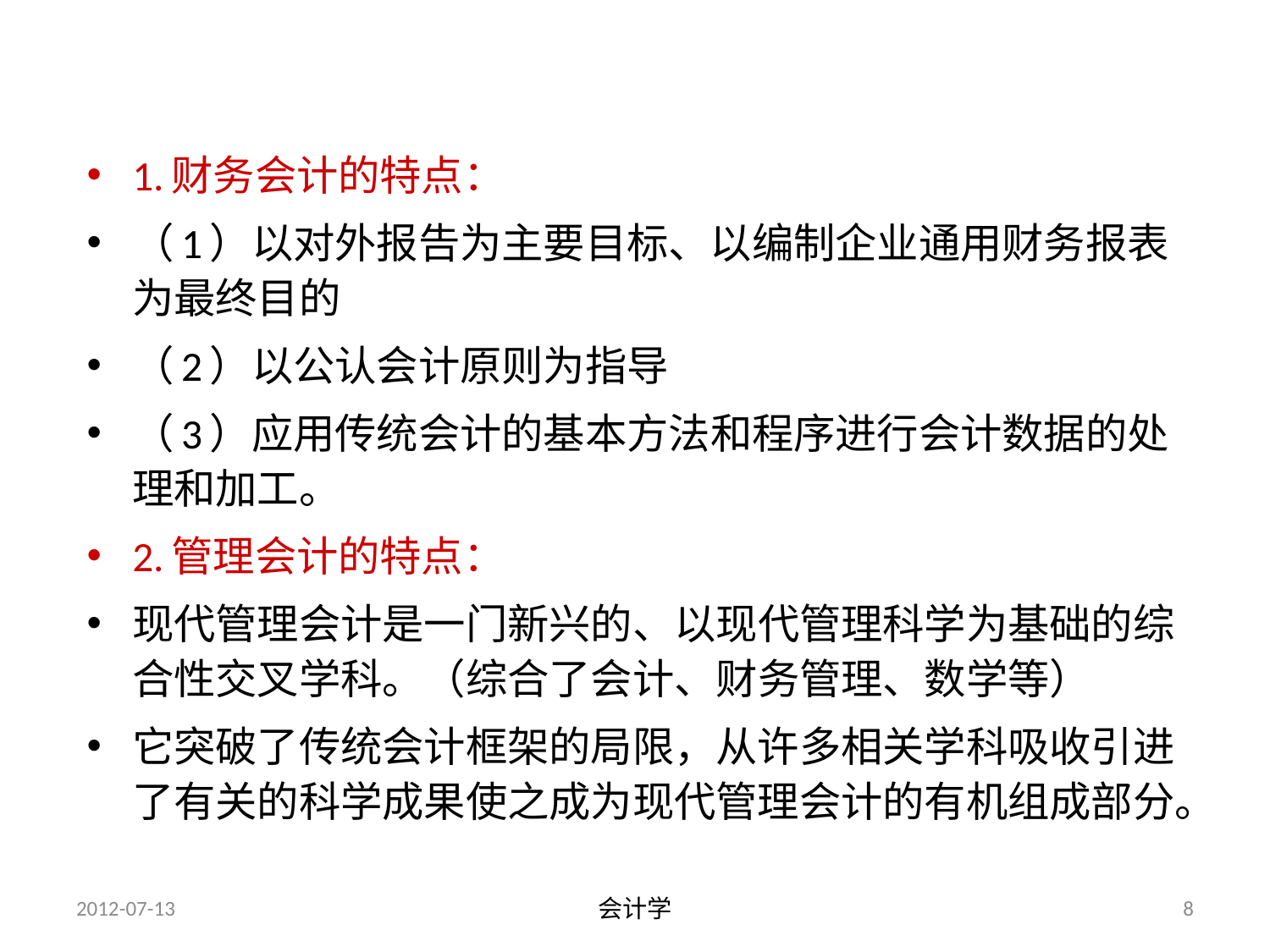

1.财务会计的特点：
（1）以对外报告为主要目标、以编制企业通用财务报表为最终目的
（2）以公认会计原则为指导
（3）应用传统会计的基本方法和程序进行会计数据的处理和加工。
2.管理会计的特点：
现代管理会计是一门新兴的、以现代管理科学为基础的综合性交叉学科。（综合了会计、财务管理、数学等）
它突破了传统会计框架的局限，从许多相关学科吸收引进了有关的科学成果使之成为现代管理会计的有机组成部分。
2012-07-13
会计学
8